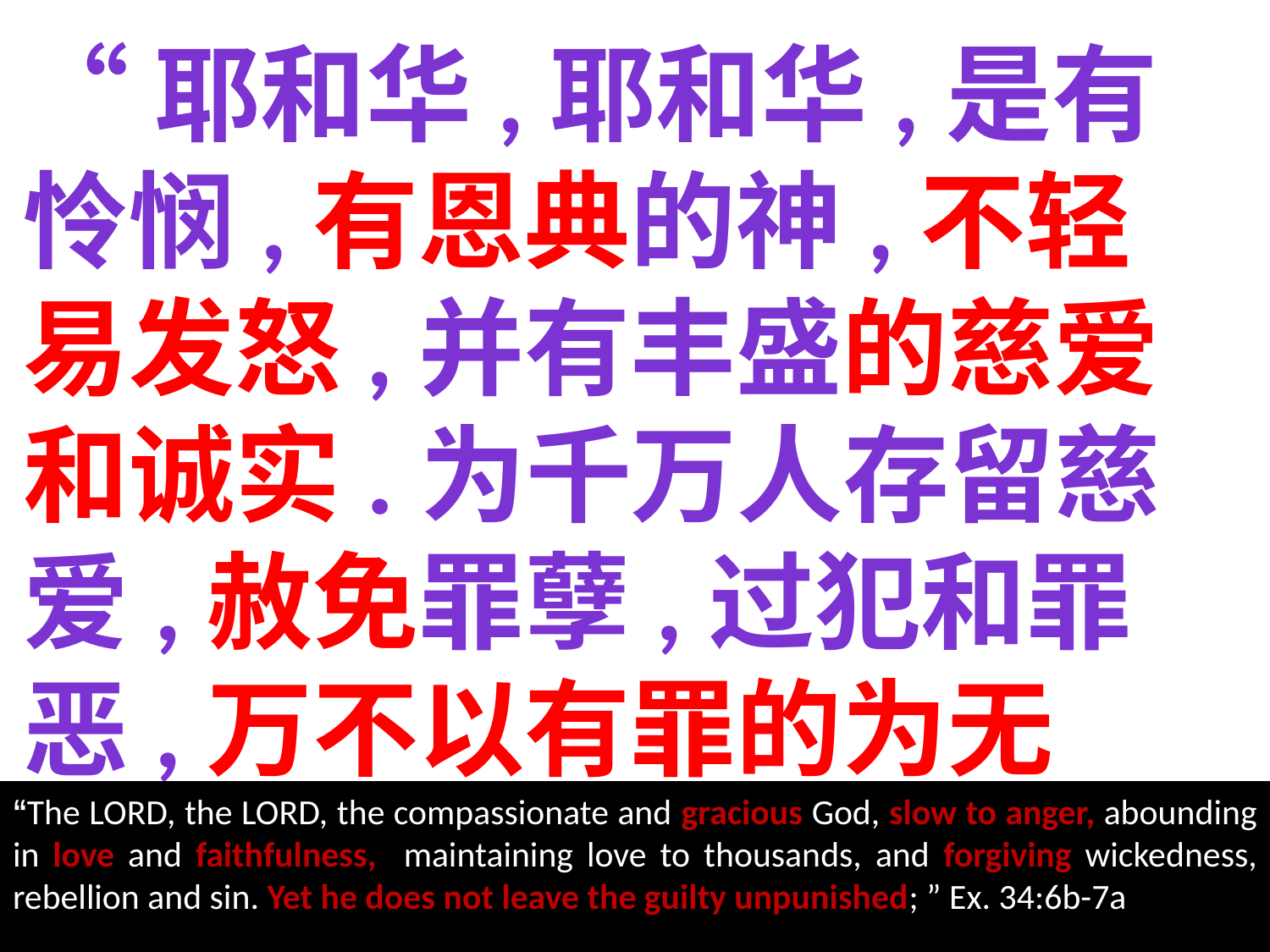

# “耶和华,耶和华,是有怜悯,有恩典的神,不轻易发怒,并有丰盛的慈爱和诚实.为千万人存留慈爱,赦免罪孽,过犯和罪恶,万不以有罪的为无罪.”   出34:6b-7a
“The LORD, the LORD, the compassionate and gracious God, slow to anger, abounding in love and faithfulness,  maintaining love to thousands, and forgiving wickedness, rebellion and sin. Yet he does not leave the guilty unpunished; ” Ex. 34:6b-7a